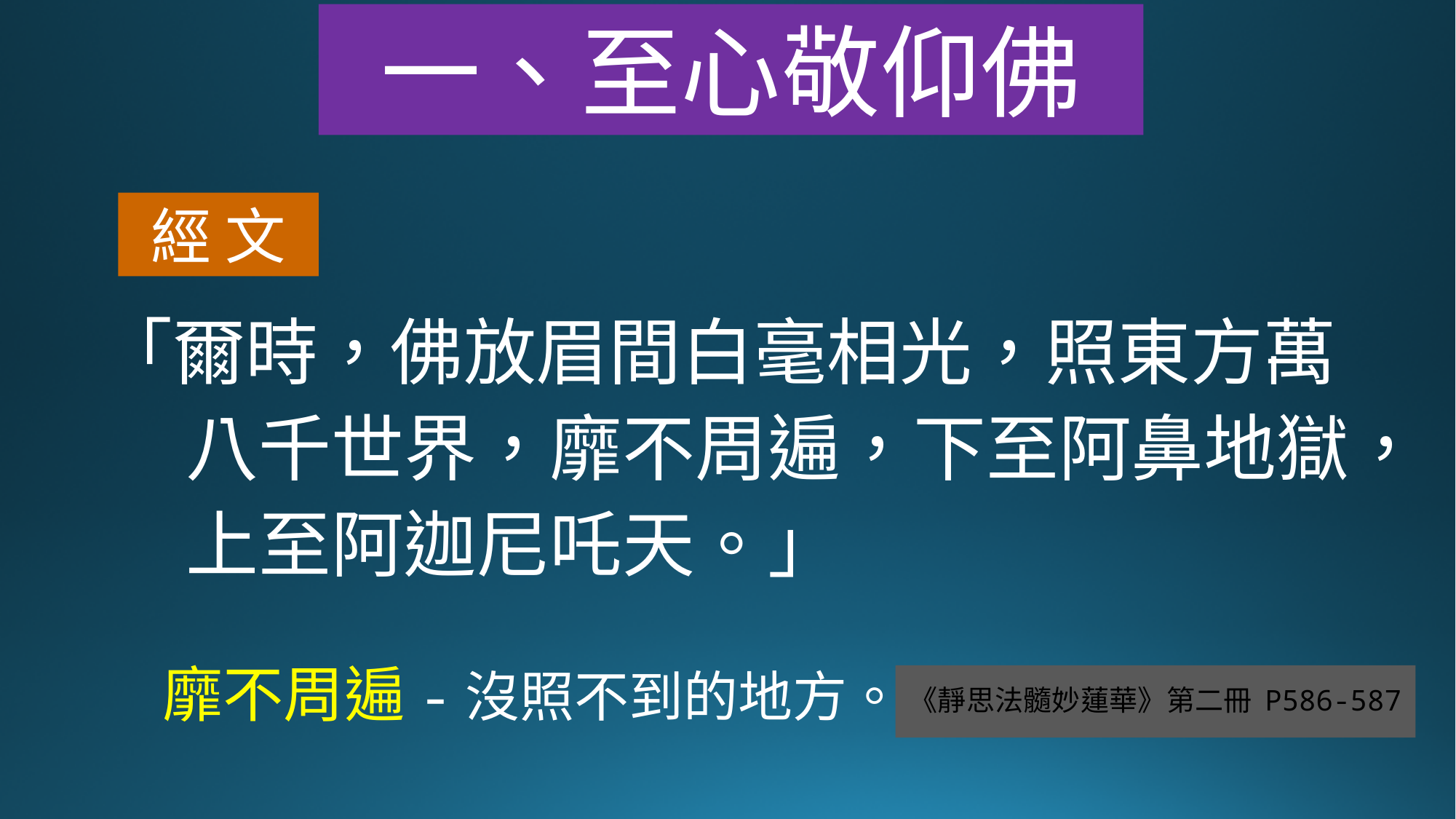

一、至心敬仰佛
經 文
「爾時，佛放眉間白毫相光，照東方萬八千世界，靡不周遍，下至阿鼻地獄，上至阿迦尼吒天。」
靡不周遍-沒照不到的地方。
# 《靜思法髓妙蓮華》第二冊 P586-587